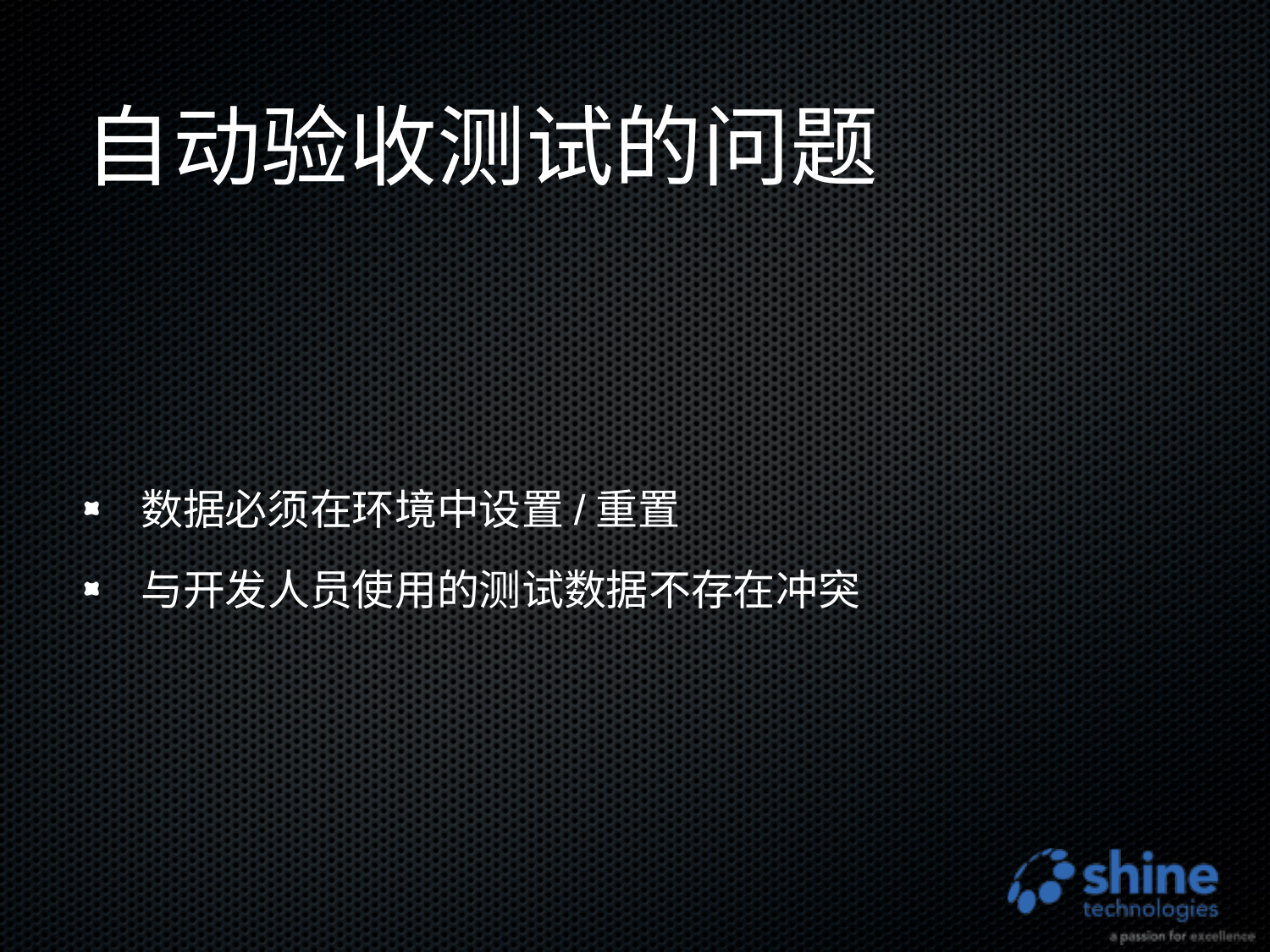

# 自动验收测试的问题
数据必须在环境中设置/重置
与开发人员使用的测试数据不存在冲突